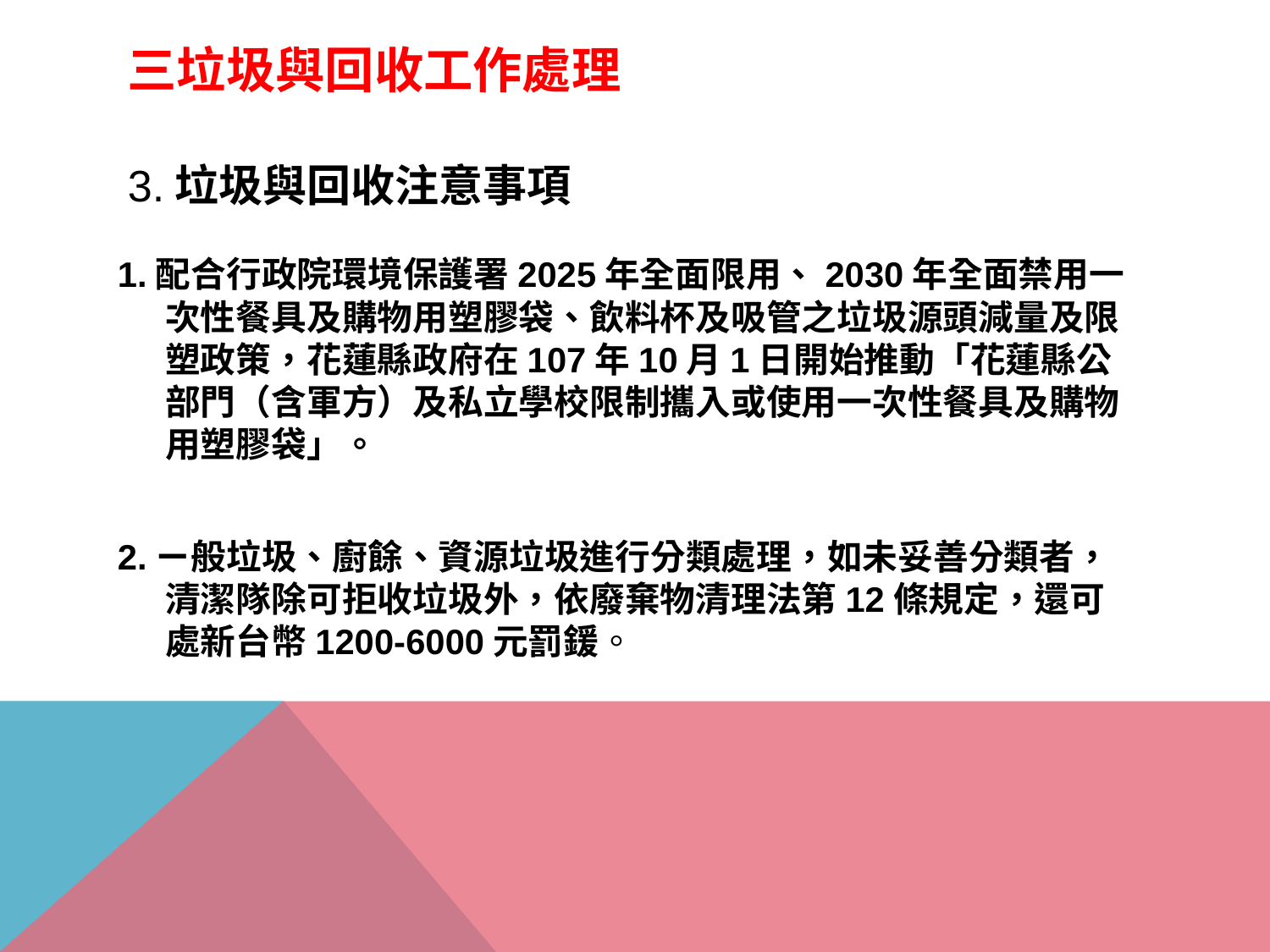

# 三垃圾與回收工作處理 3.垃圾與回收注意事項
1.配合行政院環境保護署2025年全面限用、2030年全面禁用一次性餐具及購物用塑膠袋、飲料杯及吸管之垃圾源頭減量及限塑政策，花蓮縣政府在107年10月1日開始推動「花蓮縣公部門（含軍方）及私立學校限制攜入或使用一次性餐具及購物用塑膠袋」。

2.ㄧ般垃圾、廚餘、資源垃圾進行分類處理，如未妥善分類者，清潔隊除可拒收垃圾外，依廢棄物清理法第12條規定，還可處新台幣1200-6000元罰鍰。